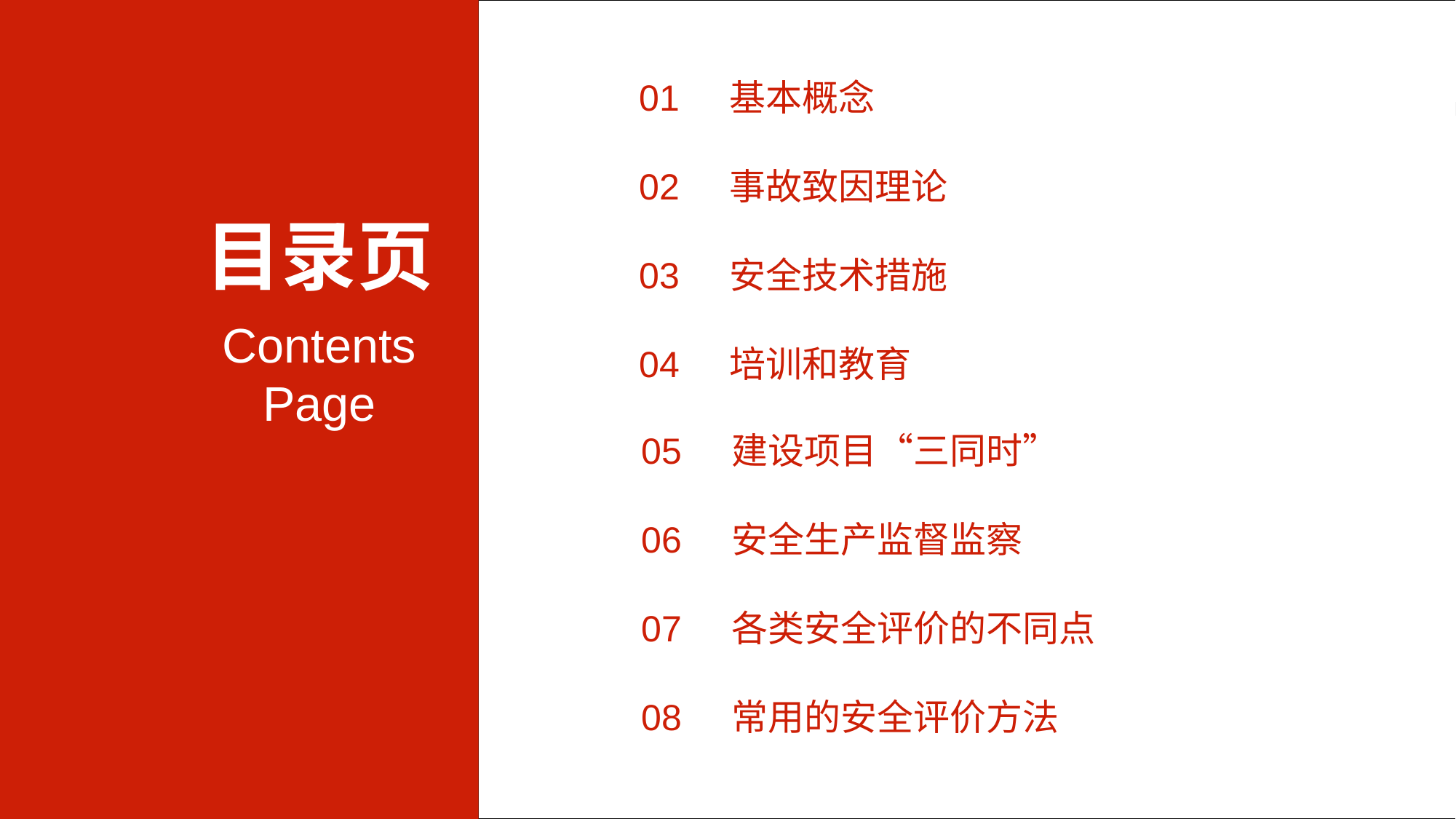

01    基本概念
02    事故致因理论
目录页
03    安全技术措施
Contents Page
04    培训和教育
05    建设项目“三同时”
06    安全生产监督监察
07    各类安全评价的不同点
08    常用的安全评价方法